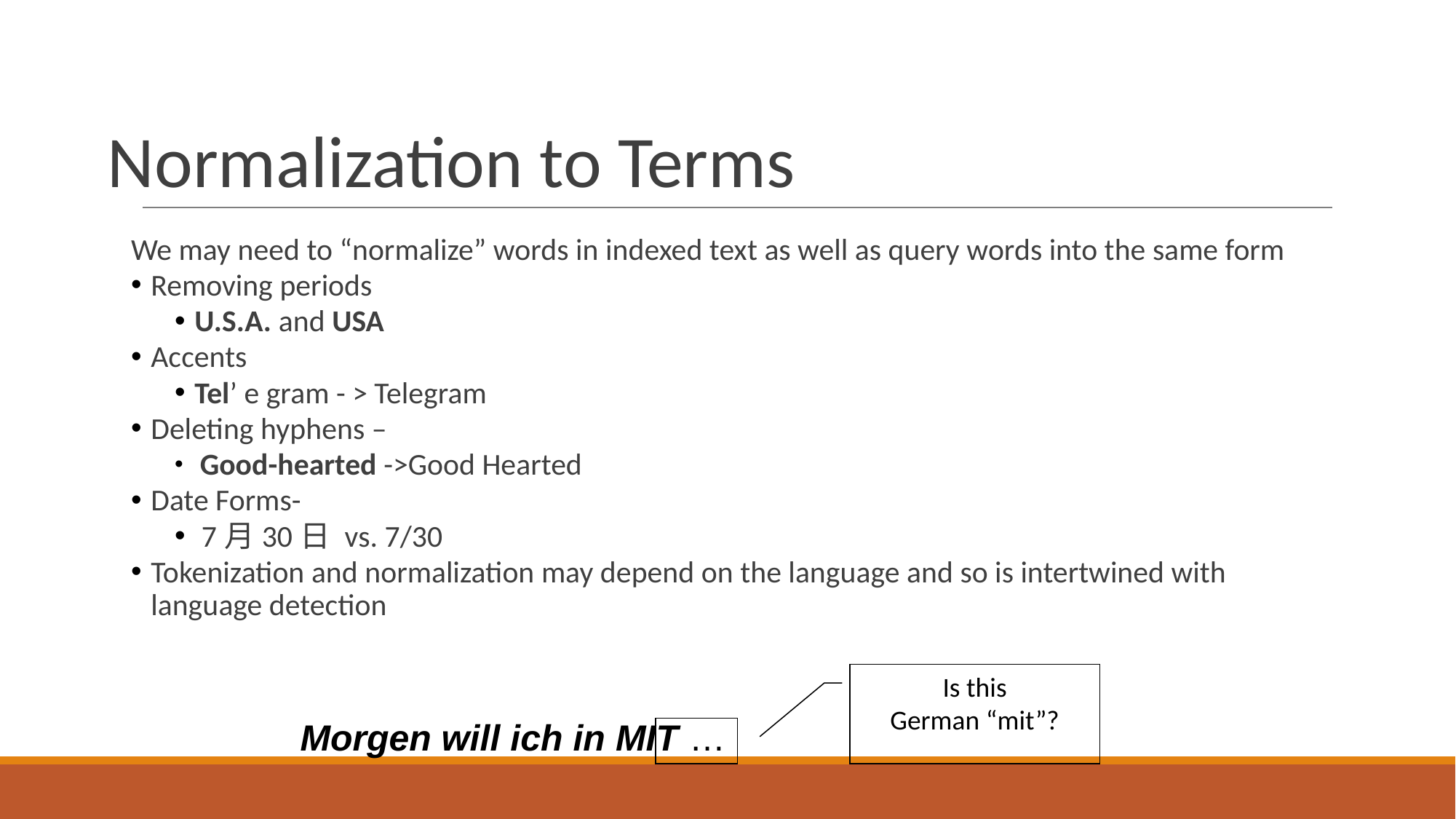

# Normalization to Terms
We may need to “normalize” words in indexed text as well as query words into the same form
Removing periods
U.S.A. and USA
Accents
Tel’ e gram - > Telegram
Deleting hyphens –
 Good-hearted ->Good Hearted
Date Forms-
 7月30日 vs. 7/30
Tokenization and normalization may depend on the language and so is intertwined with language detection

Is this
German “mit”?

Morgen will ich in MIT …